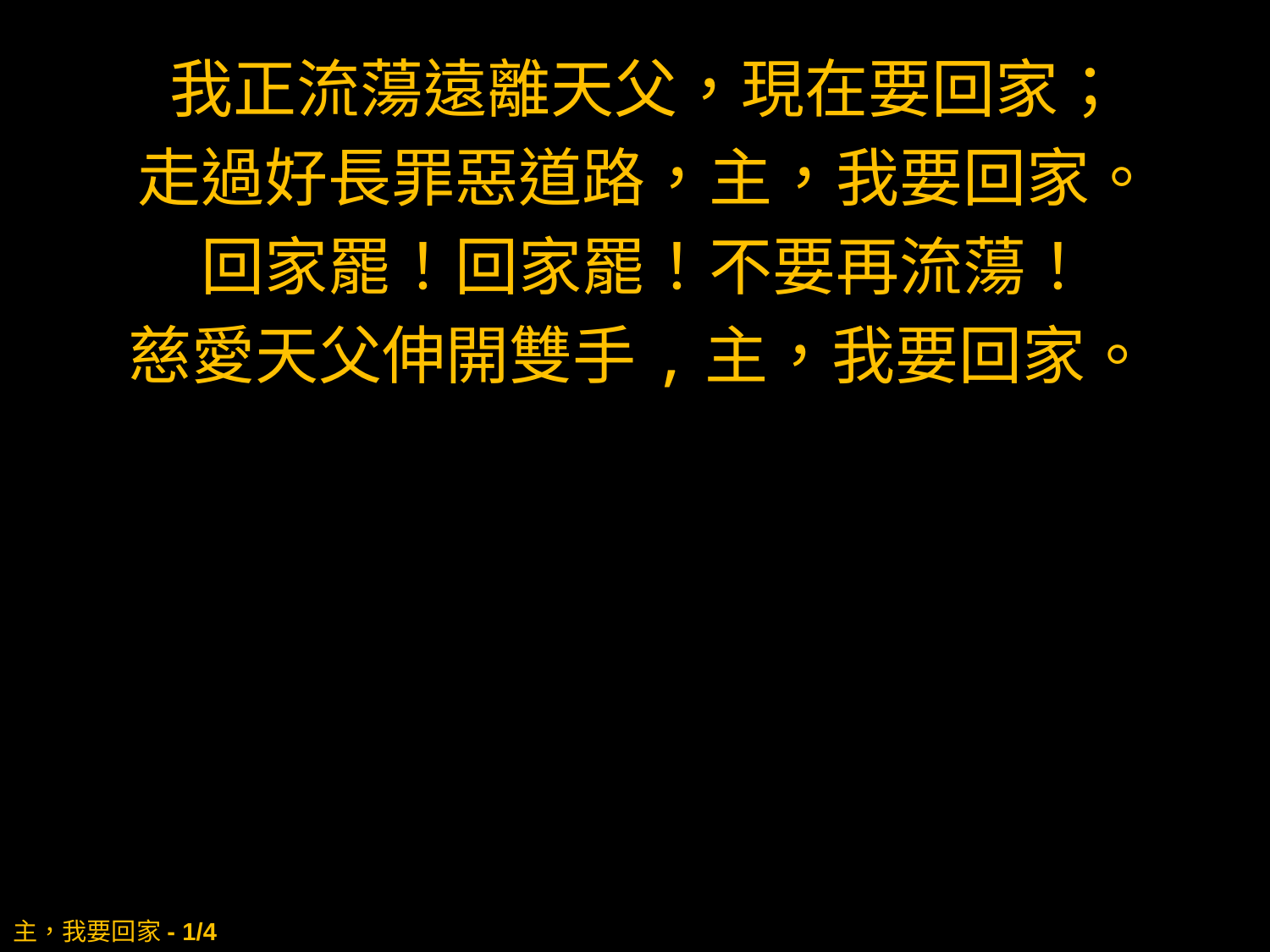

我正流蕩遠離天父，現在要回家；
走過好長罪惡道路，主，我要回家。
回家罷！回家罷！不要再流蕩！
慈愛天父伸開雙手,主，我要回家。
# 主，我要回家- 1/4